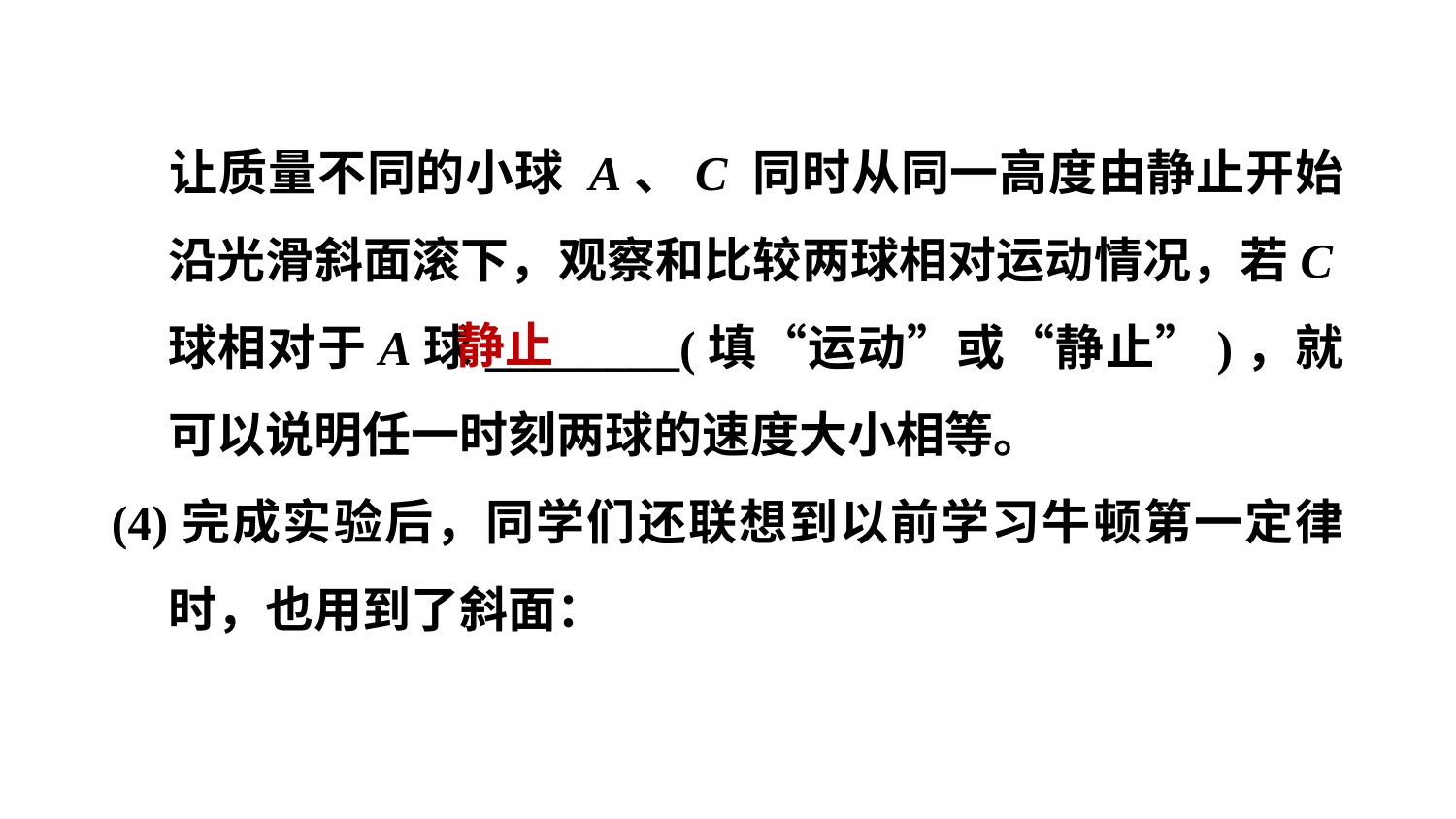

让质量不同的小球 A、C 同时从同一高度由静止开始沿光滑斜面滚下，观察和比较两球相对运动情况，若C球相对于A球________(填“运动”或“静止”)，就可以说明任一时刻两球的速度大小相等。
(4)完成实验后，同学们还联想到以前学习牛顿第一定律时，也用到了斜面：
静止